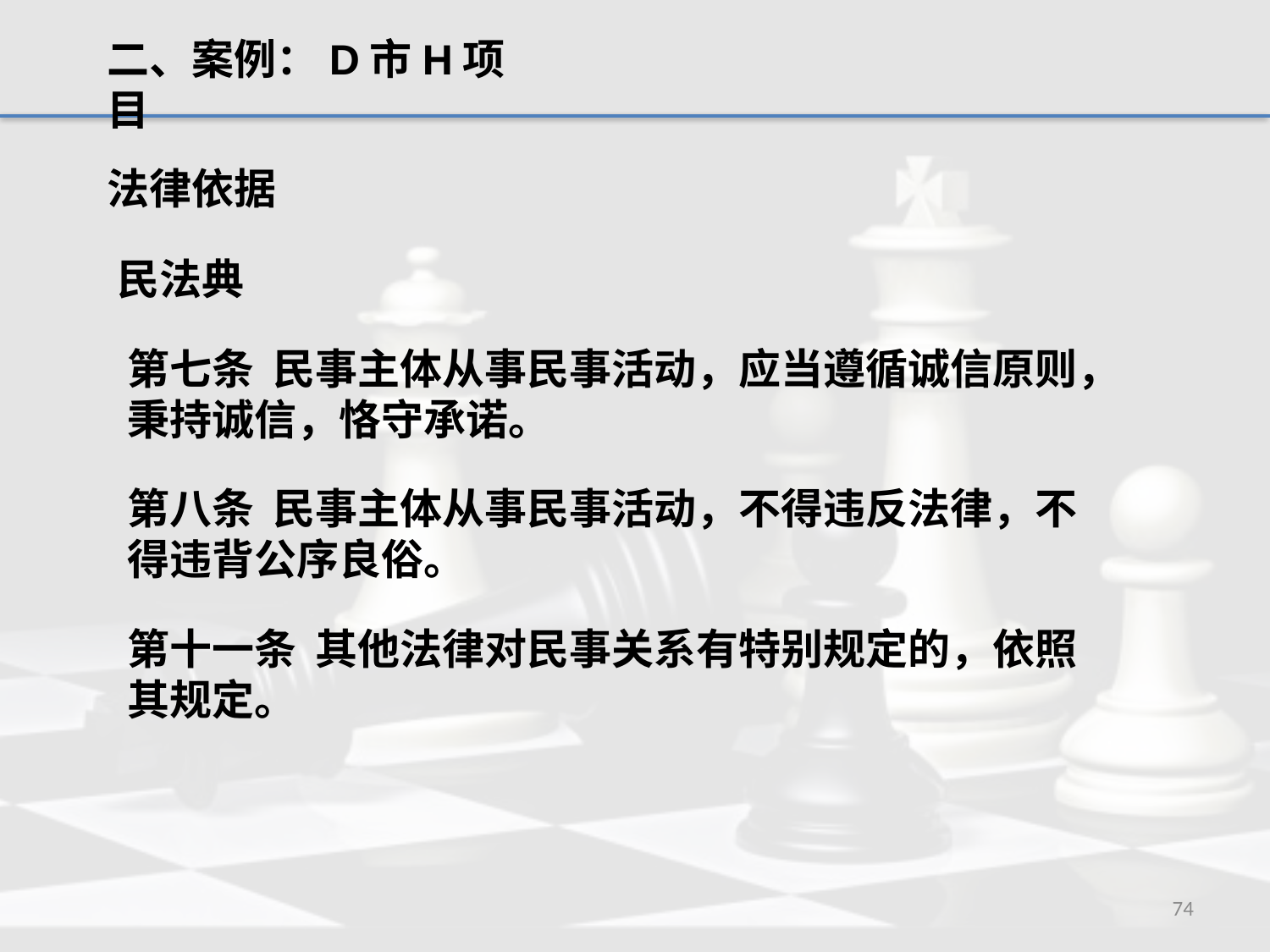

二、案例：D市H项目
法律依据
民法典

第七条  民事主体从事民事活动，应当遵循诚信原则，秉持诚信，恪守承诺。
第八条  民事主体从事民事活动，不得违反法律，不得违背公序良俗。
第十一条  其他法律对民事关系有特别规定的，依照其规定。

74